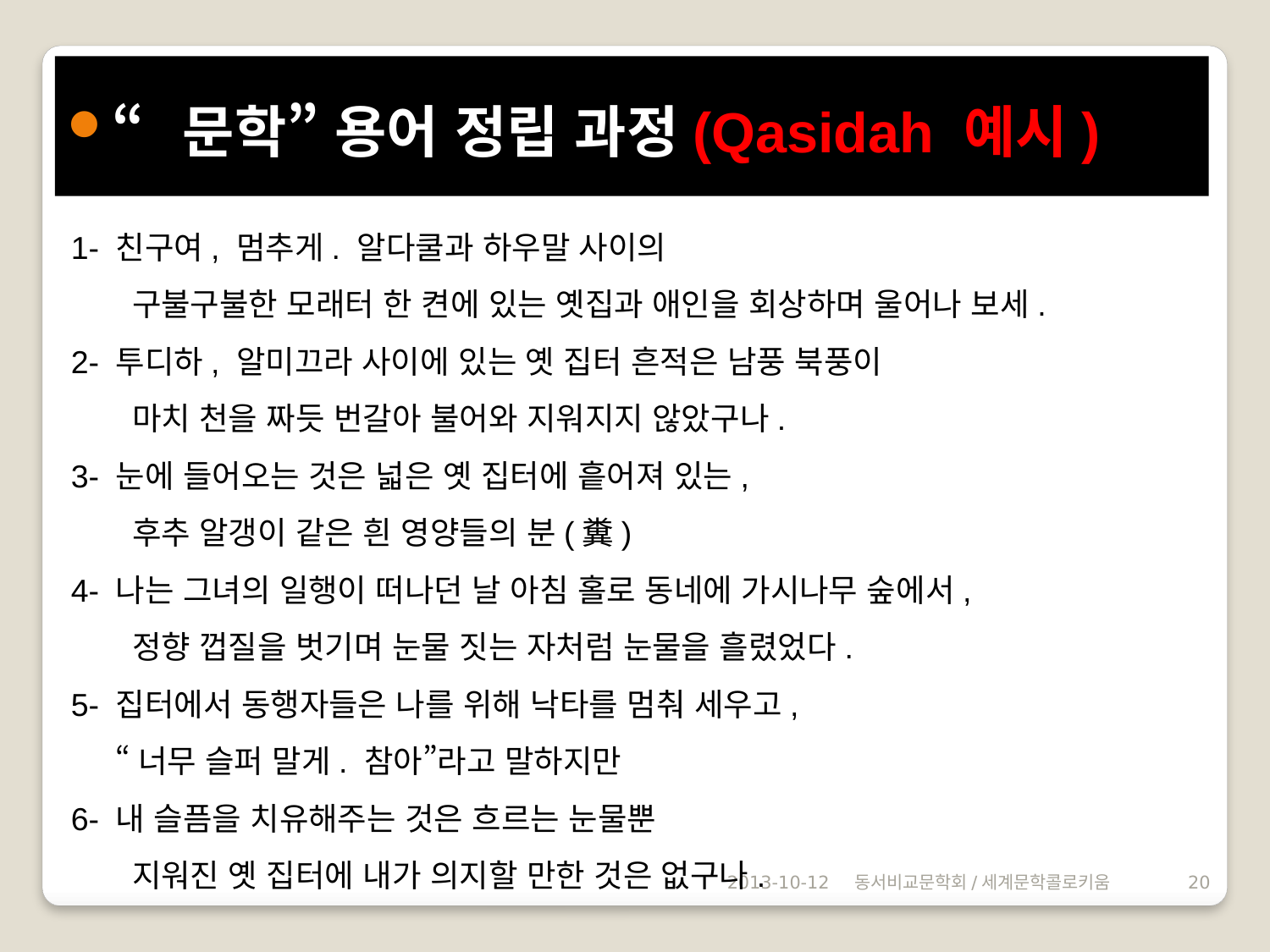

“문학” 용어 정립 과정(Qasidah 예시)
1- 친구여, 멈추게. 알다쿨과 하우말 사이의
      구불구불한 모래터 한 켠에 있는 옛집과 애인을 회상하며 울어나 보세.
2- 투디하, 알미끄라 사이에 있는 옛 집터 흔적은 남풍 북풍이
      마치 천을 짜듯 번갈아 불어와 지워지지 않았구나.
3- 눈에 들어오는 것은 넓은 옛 집터에 흩어져 있는,
      후추 알갱이 같은 흰 영양들의 분(糞)
4- 나는 그녀의 일행이 떠나던 날 아침 홀로 동네에 가시나무 숲에서,
      정향 껍질을 벗기며 눈물 짓는 자처럼 눈물을 흘렸었다.
5- 집터에서 동행자들은 나를 위해 낙타를 멈춰 세우고,
     “너무 슬퍼 말게. 참아”라고 말하지만
6- 내 슬픔을 치유해주는 것은 흐르는 눈물뿐
      지워진 옛 집터에 내가 의지할 만한 것은 없구나.
2013-10-12
동서비교문학회/세계문학콜로키움
20